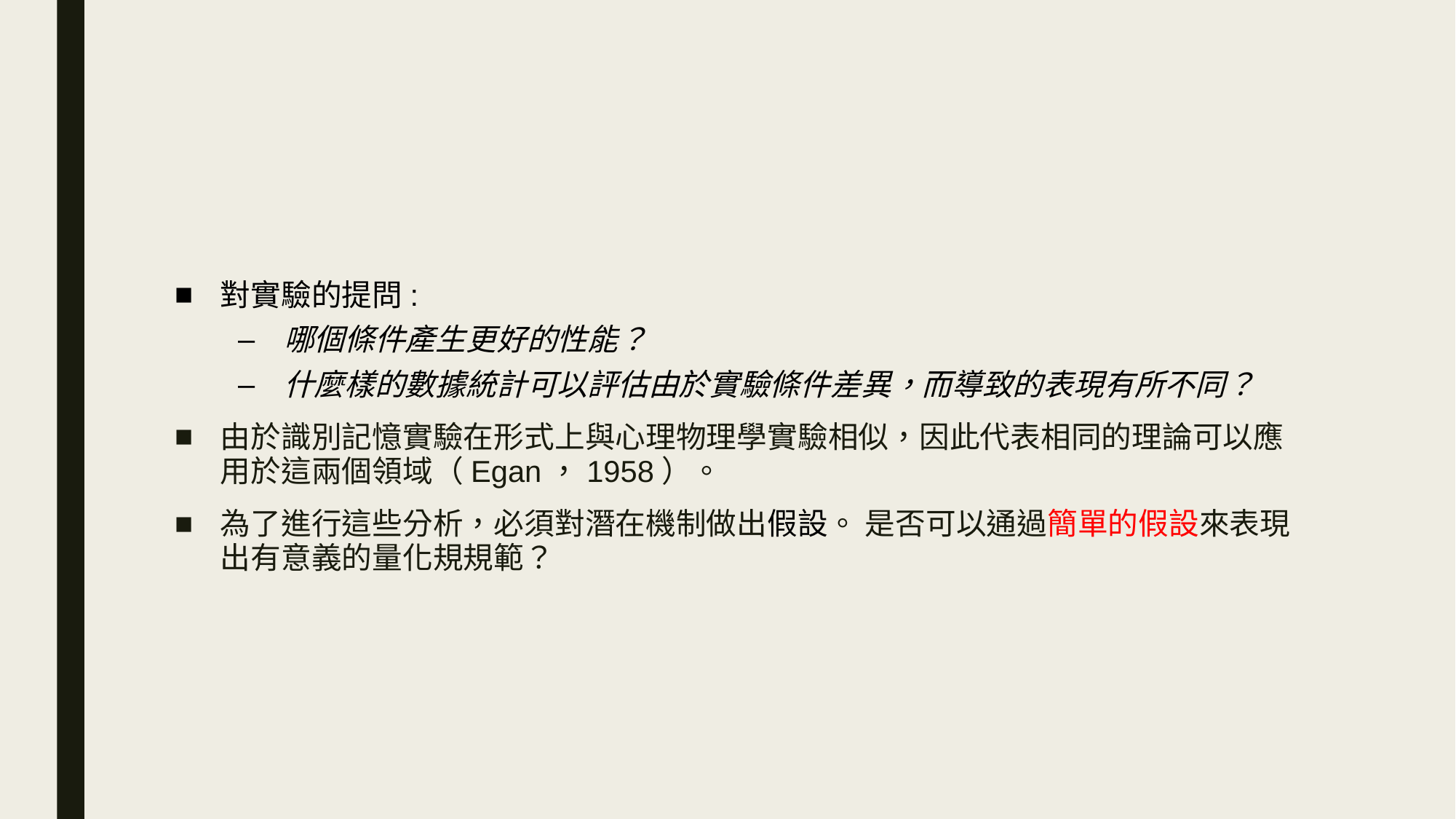

#
對實驗的提問:
哪個條件產生更好的性能？
什麼樣的數據統計可以評估由於實驗條件差異，而導致的表現有所不同？
由於識別記憶實驗在形式上與心理物理學實驗相似，因此代表相同的理論可以應用於這兩個領域（Egan，1958）。
為了進行這些分析，必須對潛在機制做出假設。 是否可以通過簡單的假設來表現出有意義的量化規規範？